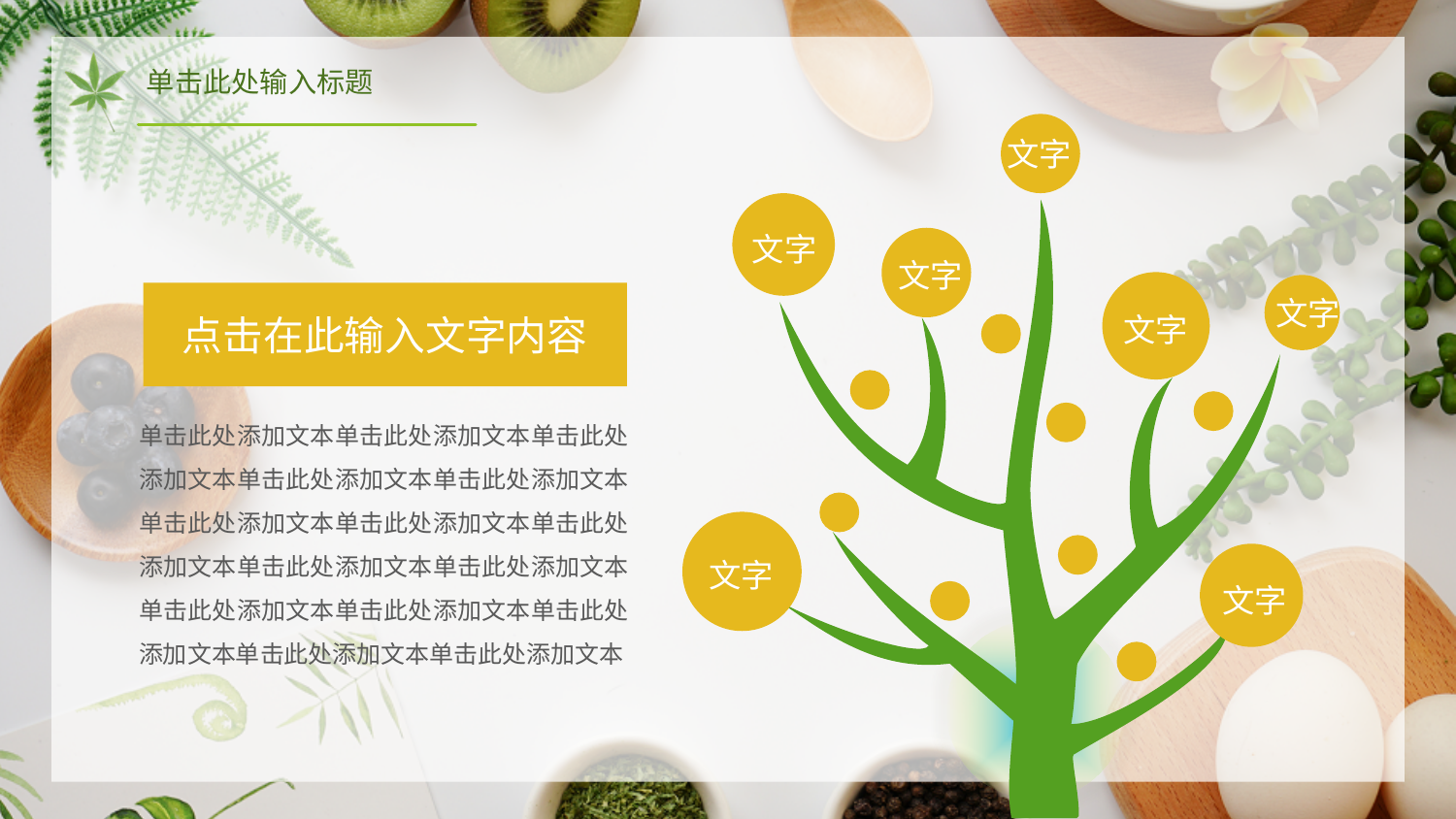

单击此处输入标题

文字

文字
文字
点击在此输入文字内容
文字
文字
单击此处添加文本单击此处添加文本单击此处添加文本单击此处添加文本单击此处添加文本单击此处添加文本单击此处添加文本单击此处添加文本单击此处添加文本单击此处添加文本单击此处添加文本单击此处添加文本单击此处添加文本单击此处添加文本单击此处添加文本
文字
文字